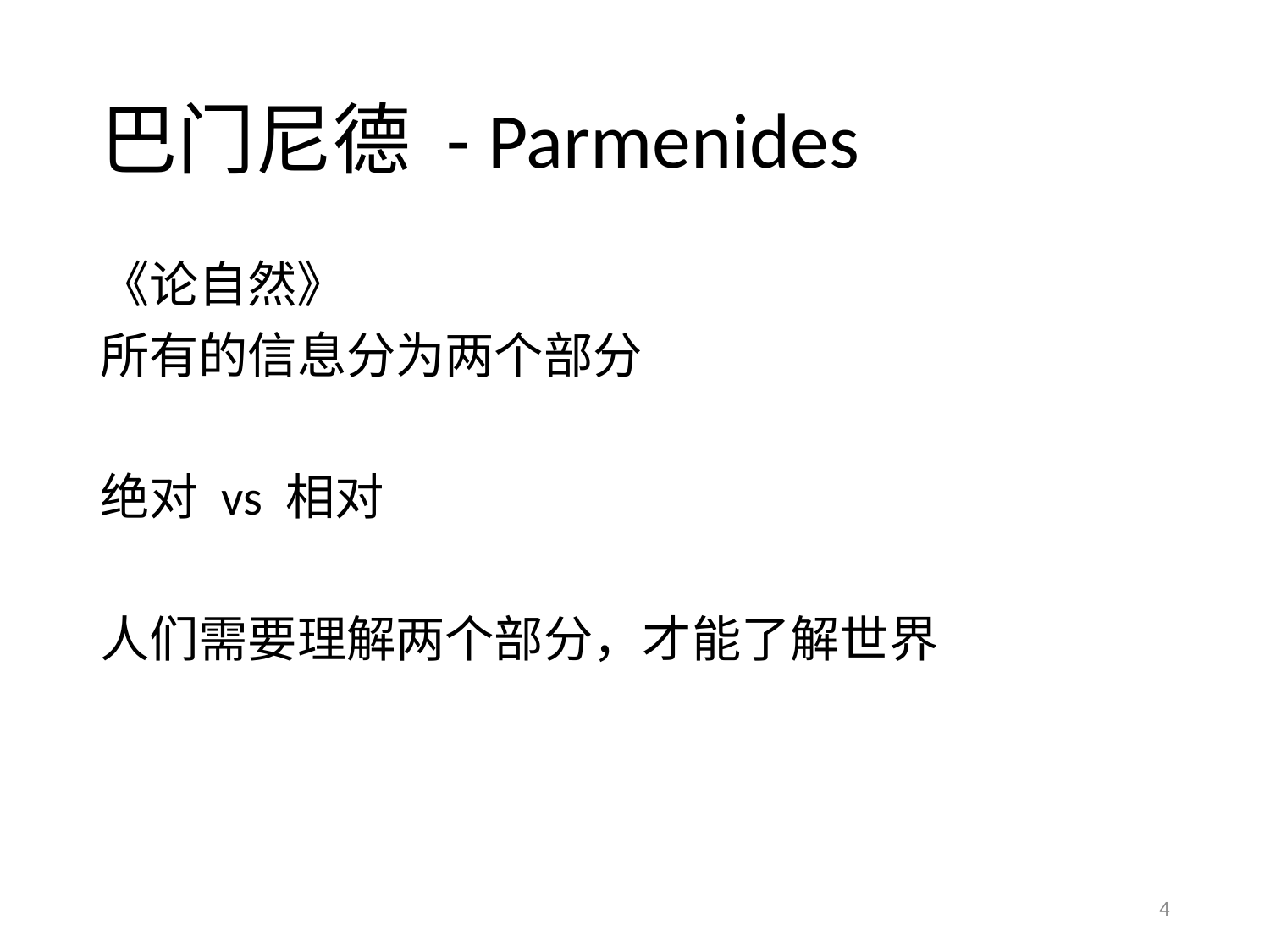

# 巴门尼德 - Parmenides
《论自然》
所有的信息分为两个部分

绝对 vs 相对

人们需要理解两个部分，才能了解世界
4